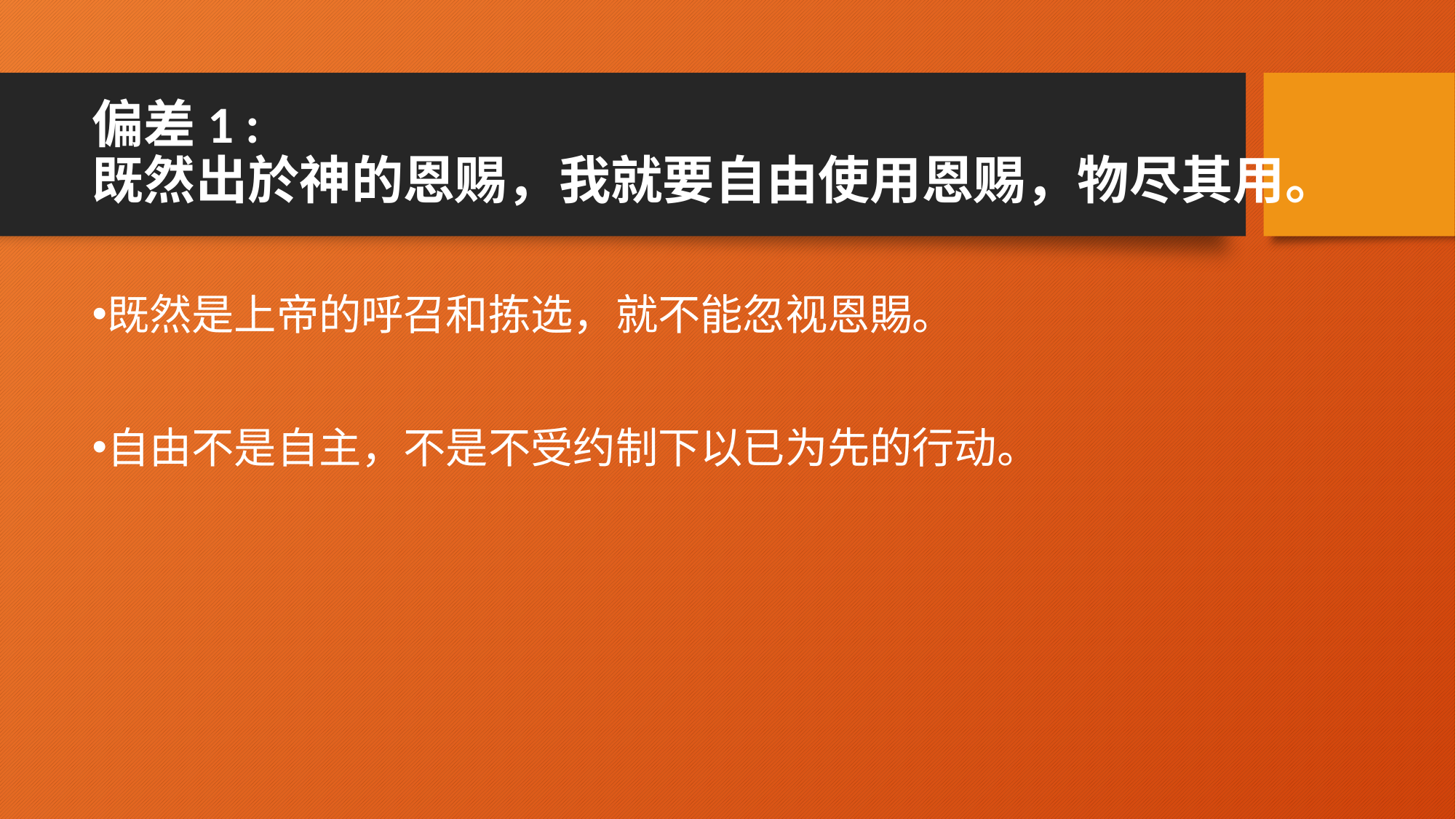

# 偏差1 : 既然出於神的恩赐，我就要自由使用恩赐，物尽其用。
既然是上帝的呼召和拣选，就不能忽视恩賜。

自由不是自主，不是不受约制下以已为先的行动。